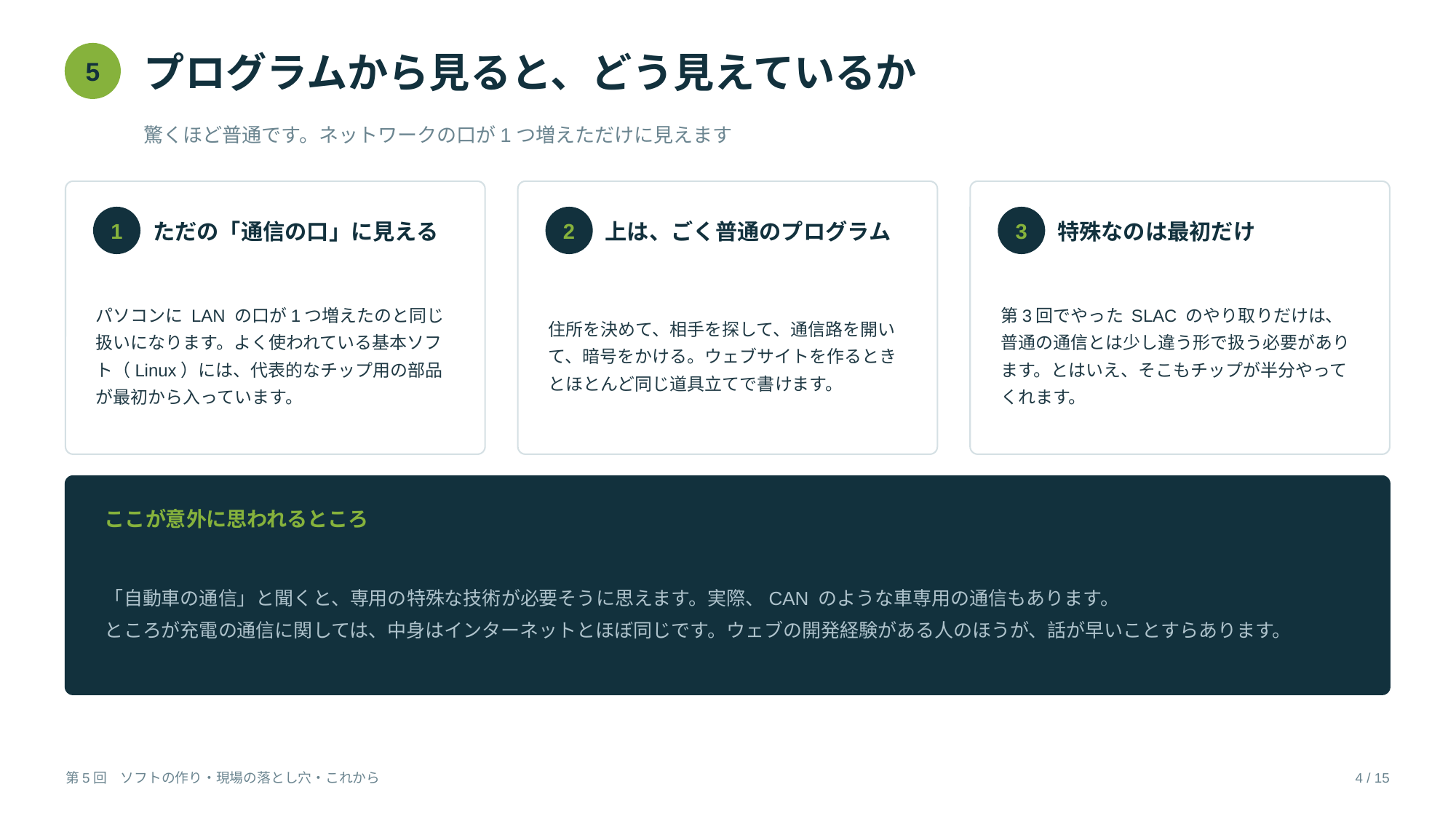

プログラムから見ると、どう見えているか

5
驚くほど普通です。ネットワークの口が1つ増えただけに見えます

1
ただの「通信の口」に見える

2
上は、ごく普通のプログラム

3
特殊なのは最初だけ
パソコンに LAN の口が1つ増えたのと同じ扱いになります。よく使われている基本ソフト（Linux）には、代表的なチップ用の部品が最初から入っています。
住所を決めて、相手を探して、通信路を開いて、暗号をかける。ウェブサイトを作るときとほとんど同じ道具立てで書けます。
第3回でやった SLAC のやり取りだけは、普通の通信とは少し違う形で扱う必要があります。とはいえ、そこもチップが半分やってくれます。

ここが意外に思われるところ
「自動車の通信」と聞くと、専用の特殊な技術が必要そうに思えます。実際、CAN のような車専用の通信もあります。
ところが充電の通信に関しては、中身はインターネットとほぼ同じです。ウェブの開発経験がある人のほうが、話が早いことすらあります。
第5回　ソフトの作り・現場の落とし穴・これから
4 / 15